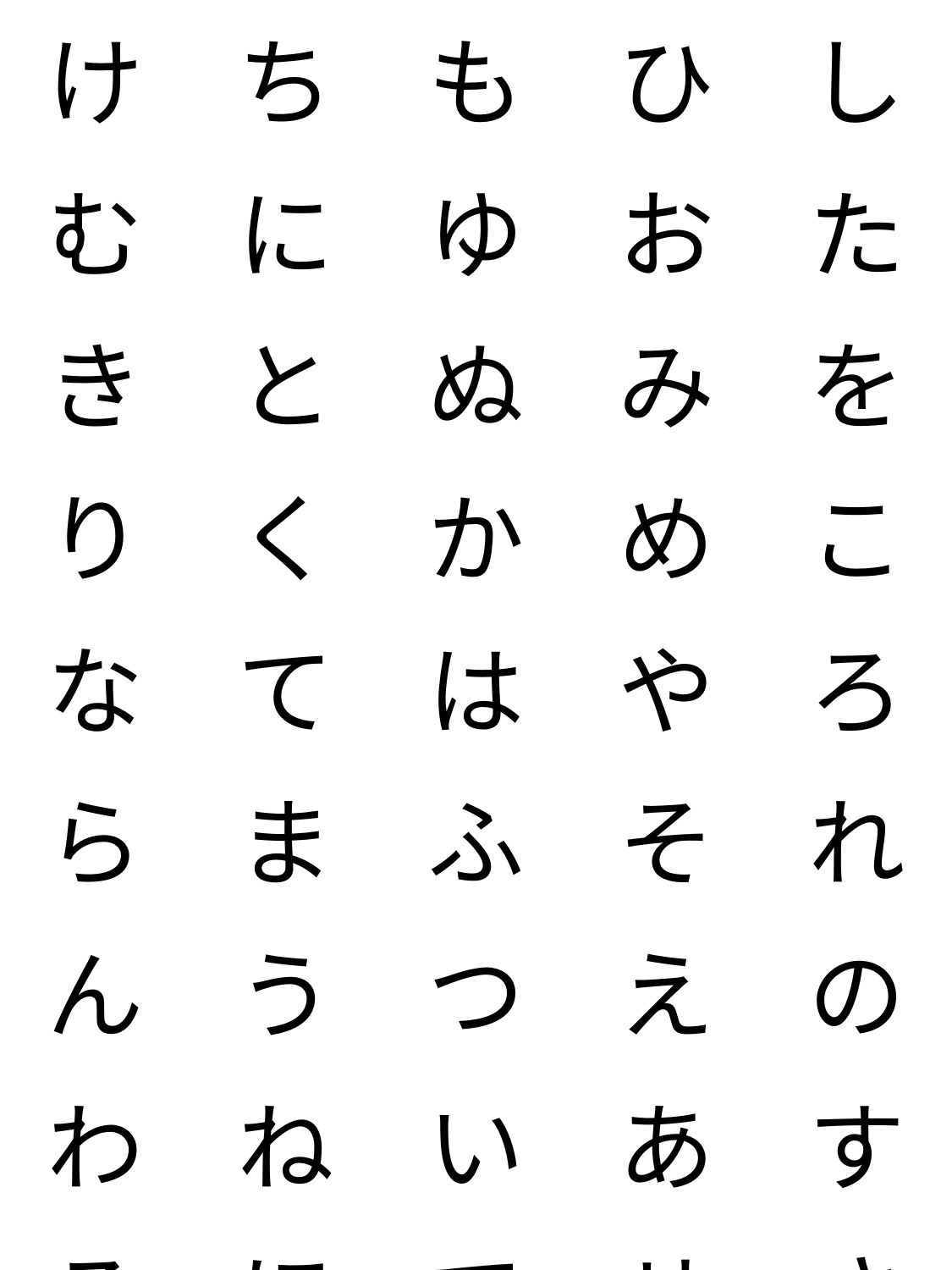

| け | ち | も | ひ | し |
| --- | --- | --- | --- | --- |
| む | に | ゆ | お | た |
| き | と | ぬ | み | を |
| り | く | か | め | こ |
| な | て | は | や | ろ |
| ら | ま | ふ | そ | れ |
| ん | う | つ | え | の |
| わ | ね | い | あ | す |
| る | ほ | て | せ | さ |